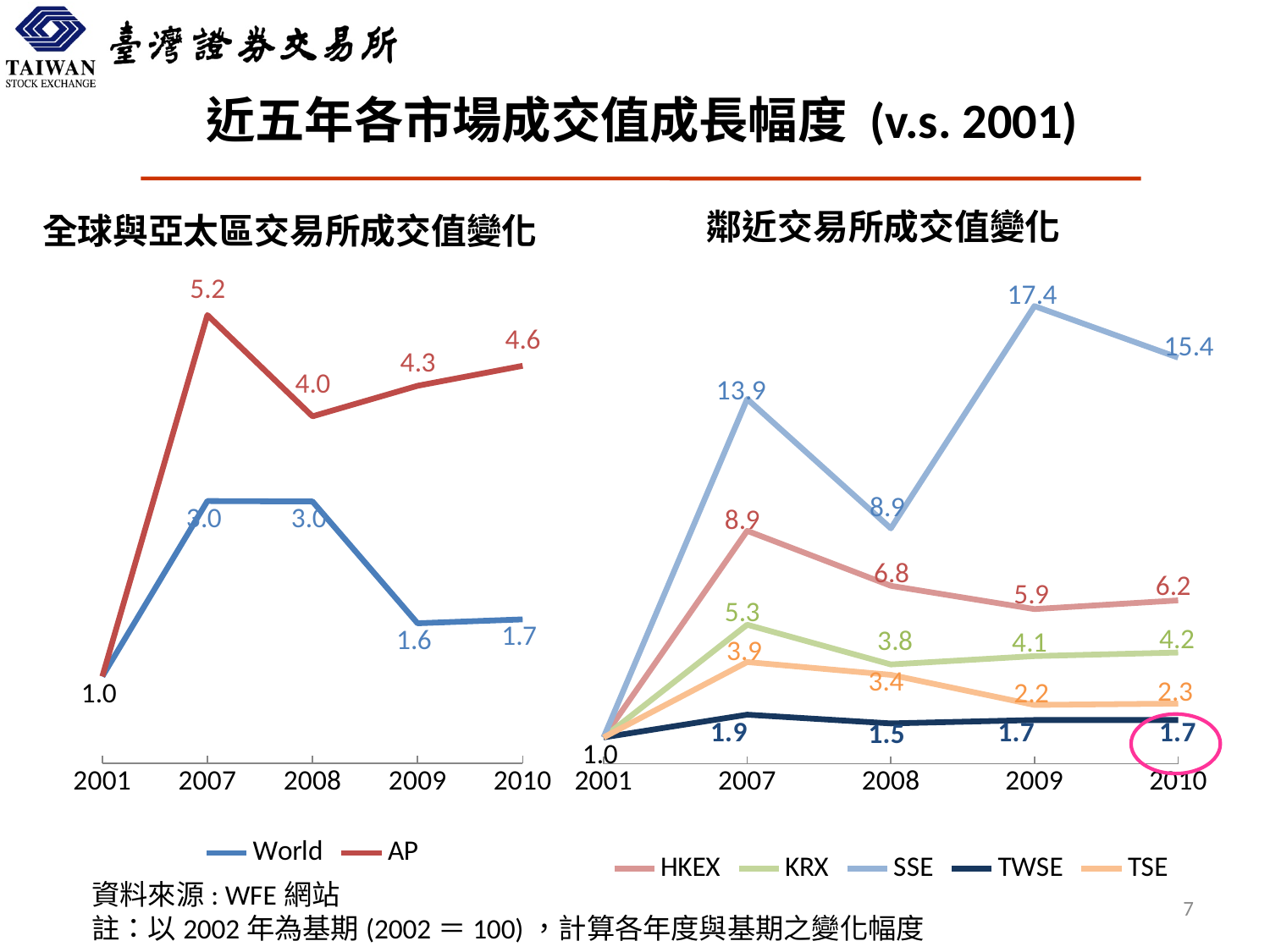

# 近五年各市場成交值成長幅度 (v.s. 2001)
鄰近交易所成交值變化
全球與亞太區交易所成交值變化

### Chart

| Category | HKEX | KRX | SSE | TWSE | TSE |
|---|---|---|---|---|---|
| 2001 | 1.0 | 1.0 | 1.0 | 1.0 | 1.0 |
| 2007 | 8.85282743399472 | 5.2832394116096255 | 13.86026612024847 | 1.863879573633312 | 3.863285265564816 |
| 2008 | 6.76222853650037 | 3.773424701337182 | 8.945953778360275 | 1.5318030927011255 | 3.3780905391139577 |
| 2009 | 5.8768645517699385 | 4.090239455511117 | 17.392804107768544 | 1.6608513776429719 | 2.233586900848409 |
| 2010 | 6.208037212031003 | 4.226692407965889 | 15.435639697178916 | 1.660209580728015 | 2.28489398001134 |

### Chart

| Category | World | AP |
|---|---|---|
| 2001 | 1.0 | 1.0 |
| 2007 | 3.0167276528369507 | 5.1542176831109465 |
| 2008 | 3.0113749306016024 | 3.9900090484712316 |
| 2009 | 1.6111376752344844 | 4.341268584345947 |
| 2010 | 1.655947068028172 | 4.570924612657617 |
資料來源: WFE網站
註：以2002年為基期(2002＝100)，計算各年度與基期之變化幅度
7